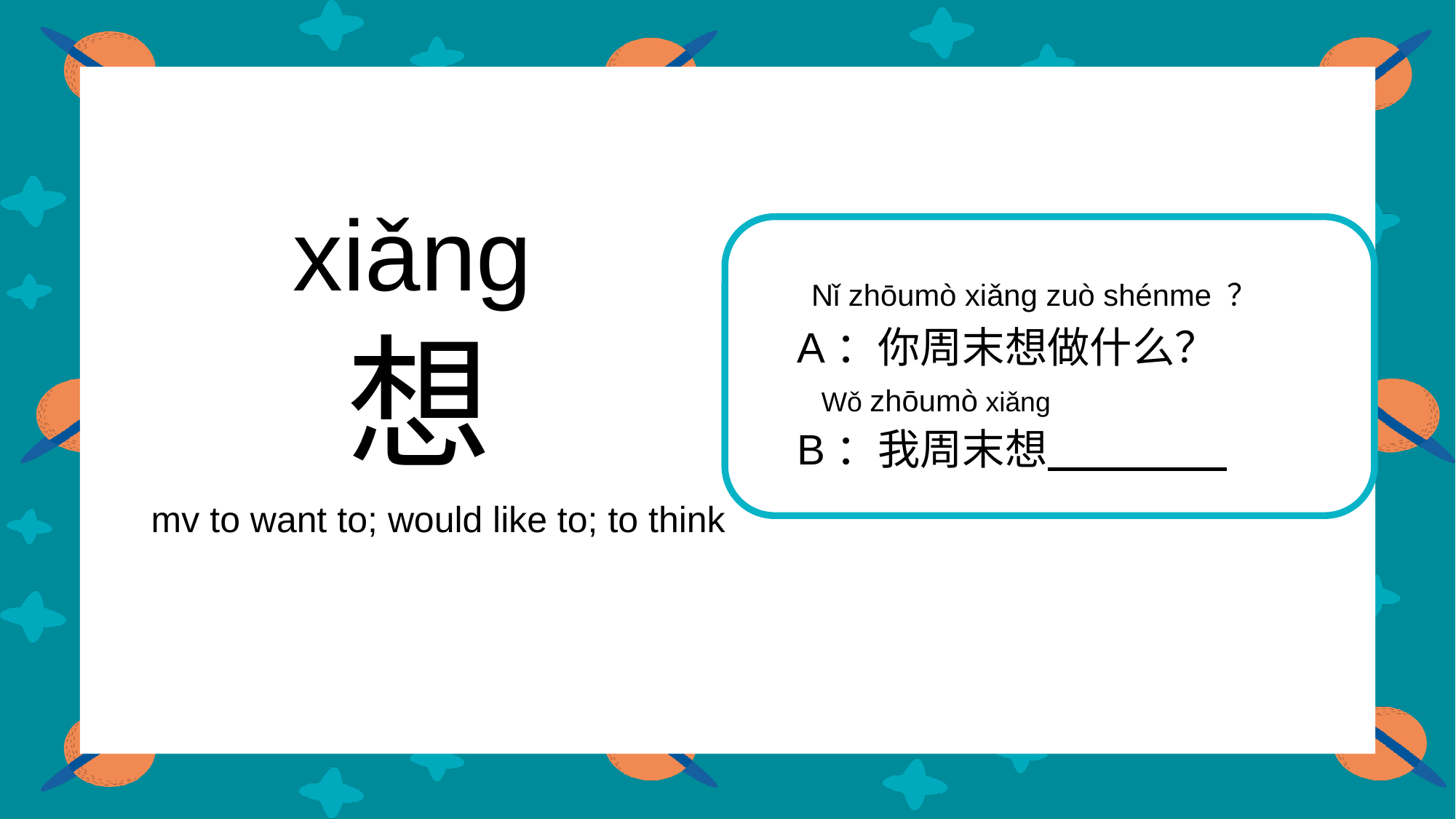

xiǎng

Nǐ zhōumò xiǎng zuò shénme ？
     想

A：你周末想做什么？

B：我周末想
Wǒ zhōumò xiǎng
mv to want to; would like to; to think